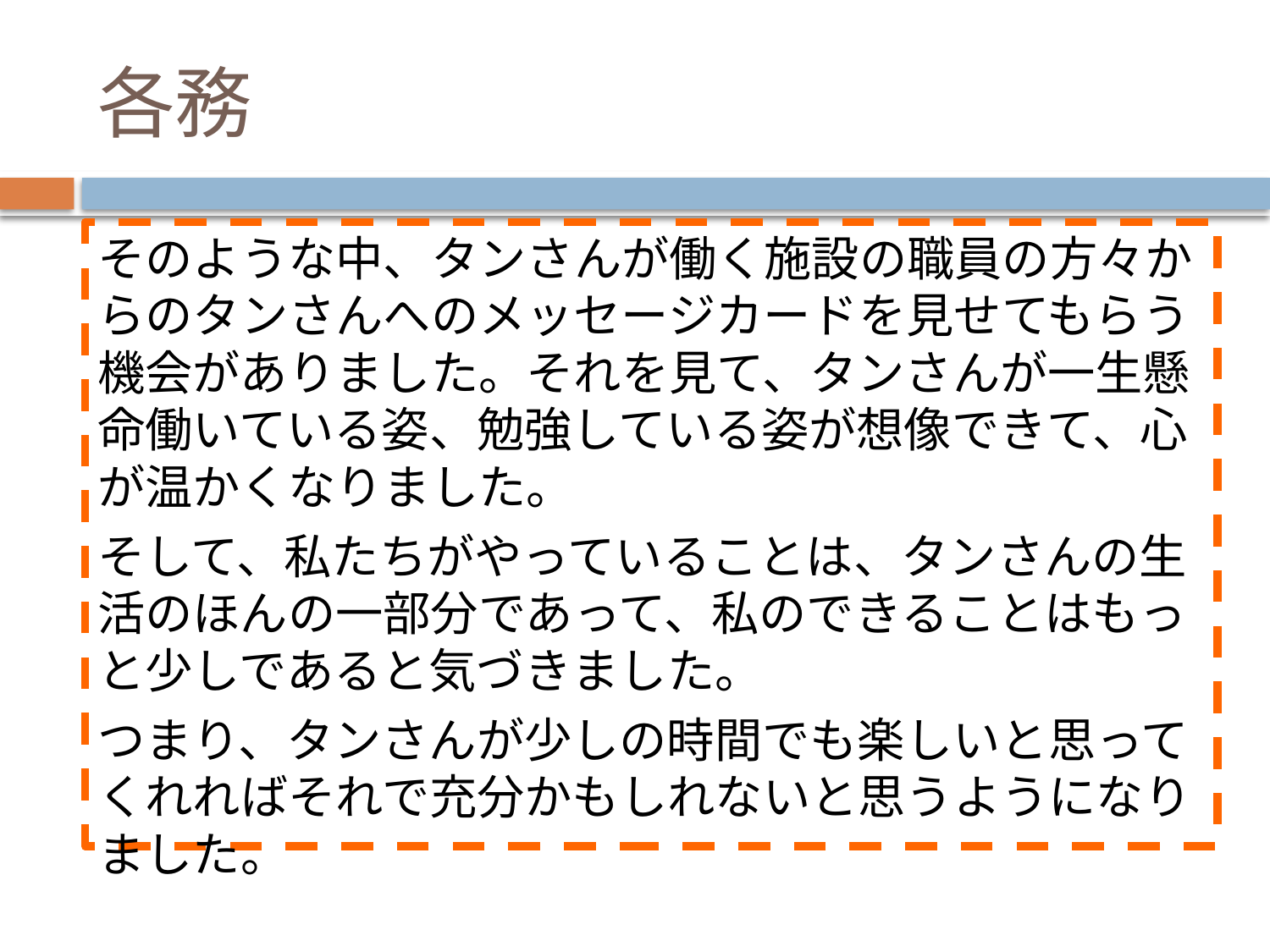

# 各務
そのような中、タンさんが働く施設の職員の方々からのタンさんへのメッセージカードを見せてもらう機会がありました。それを見て、タンさんが一生懸命働いている姿、勉強している姿が想像できて、心が温かくなりました。
そして、私たちがやっていることは、タンさんの生活のほんの一部分であって、私のできることはもっと少しであると気づきました。
つまり、タンさんが少しの時間でも楽しいと思ってくれればそれで充分かもしれないと思うようになりました。